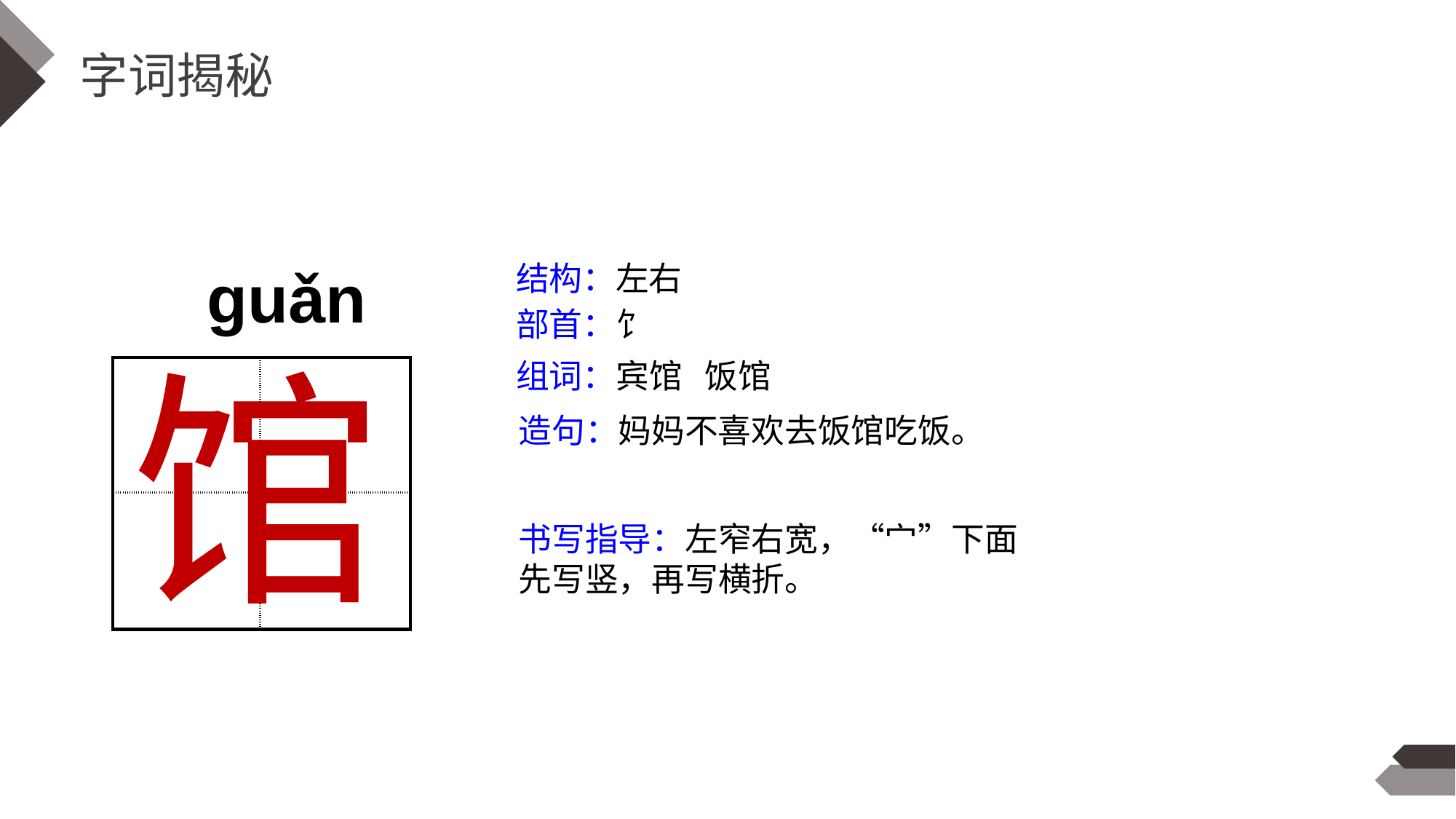

字词揭秘
guǎn
结构：左右
部首：饣
馆
组词：宾馆   饭馆
|  |  |
| --- | --- |
|  |  |
造句：妈妈不喜欢去饭馆吃饭。

书写指导：左窄右宽，“宀”下面先写竖，再写横折。